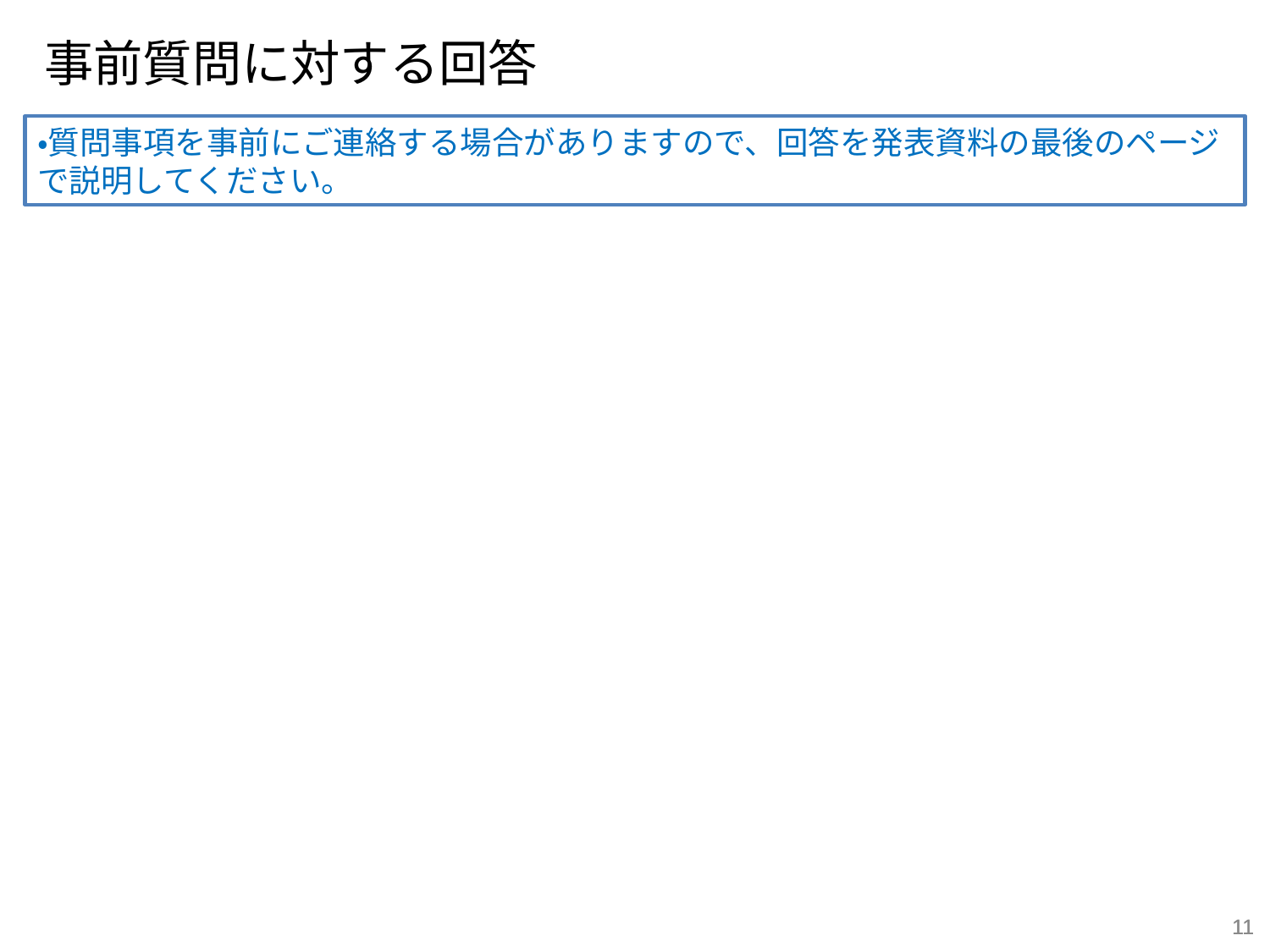

事前質問に対する回答
・質問事項を事前にご連絡する場合がありますので、回答を発表資料の最後のページで説明してください。
11
11